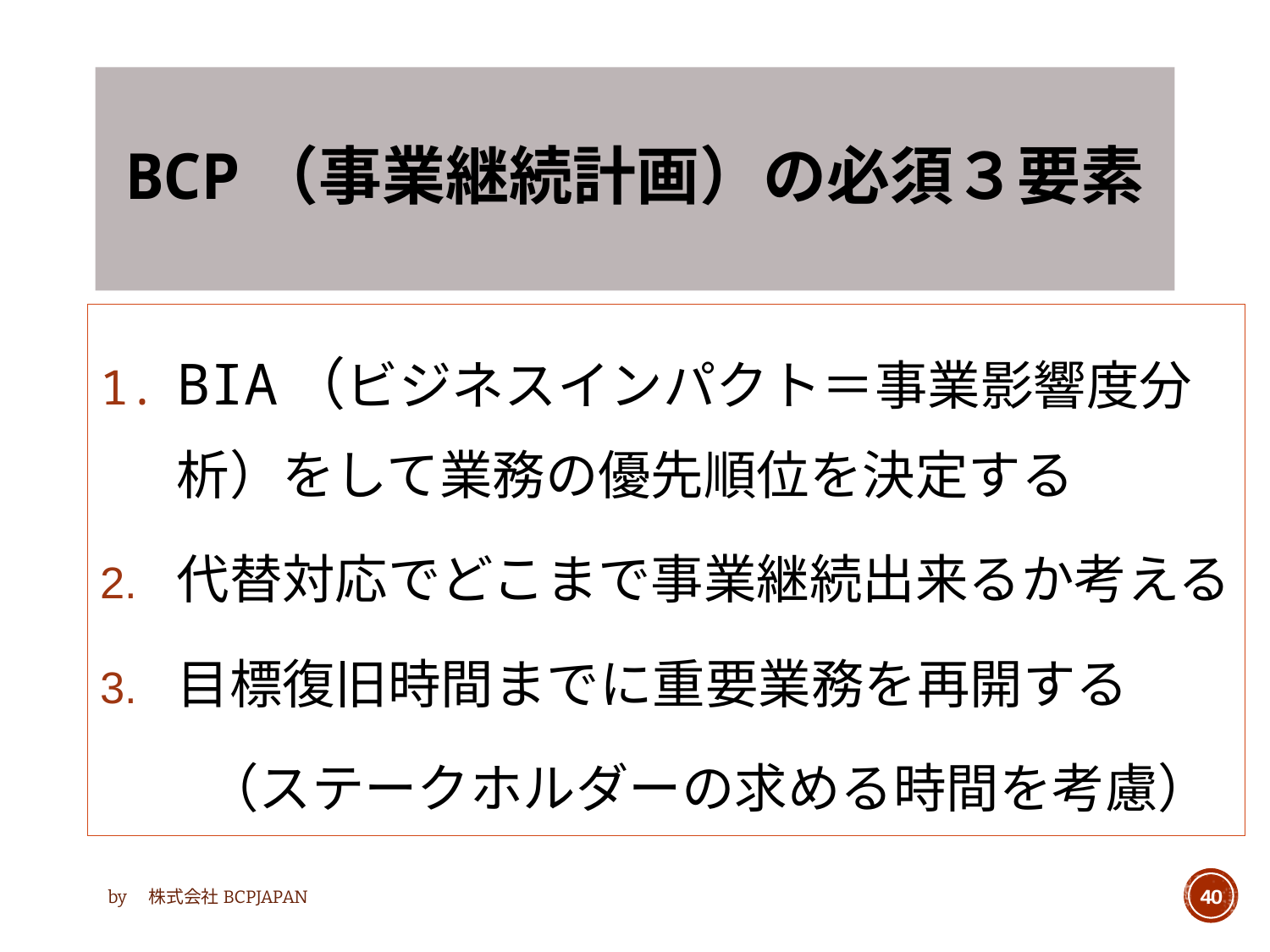

# BCP（事業継続計画）の必須３要素
BIA（ビジネスインパクト＝事業影響度分析）をして業務の優先順位を決定する
代替対応でどこまで事業継続出来るか考える
目標復旧時間までに重要業務を再開する
　　（ステークホルダーの求める時間を考慮）
by　株式会社BCPJAPAN
40